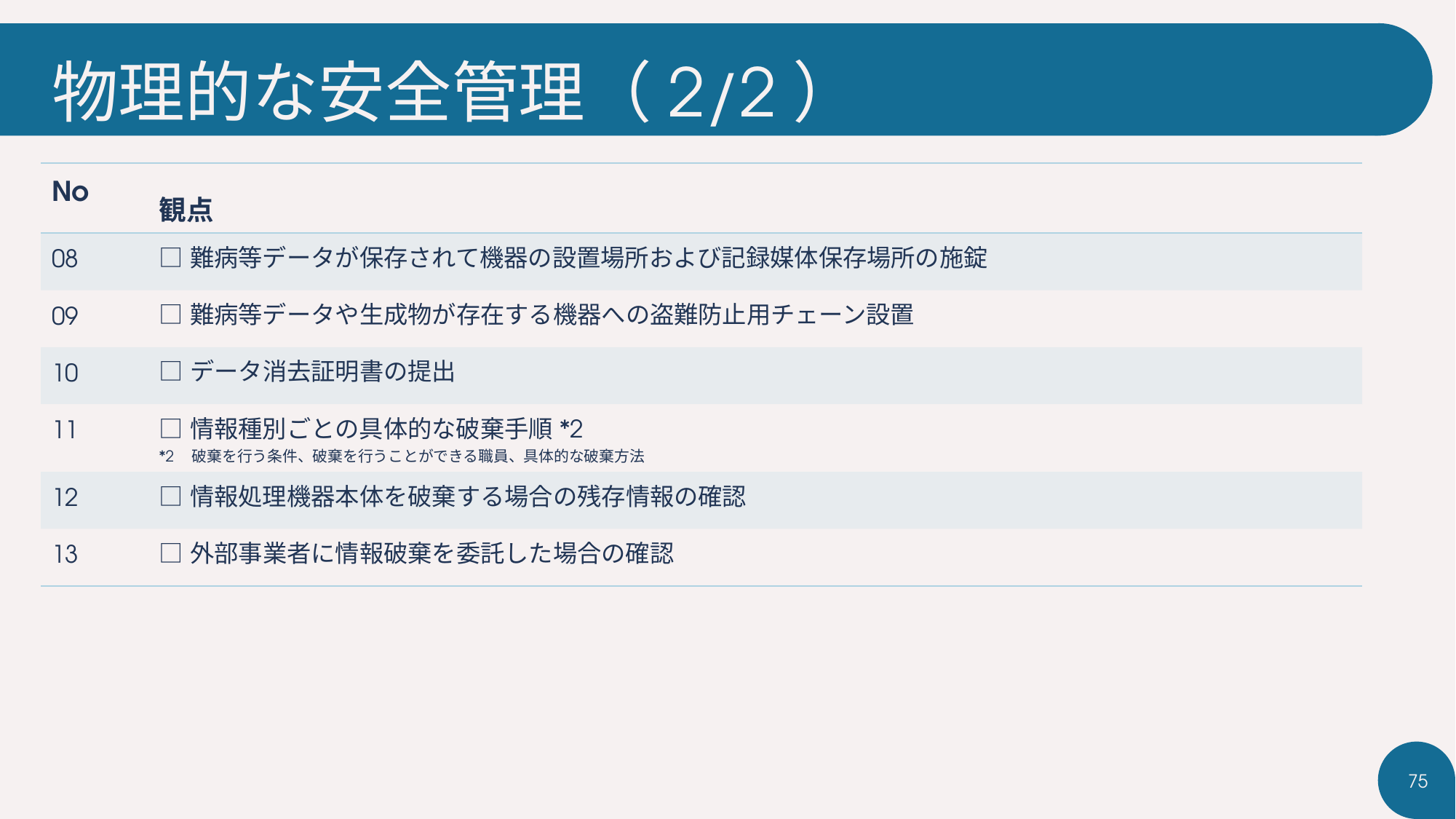

# 物理的な安全管理（2/2）
| No | 観点 |
| --- | --- |
| 08 | □難病等データが保存されて機器の設置場所および記録媒体保存場所の施錠 |
| 09 | □難病等データや生成物が存在する機器への盗難防止用チェーン設置 |
| 10 | □データ消去証明書の提出 |
| 11 | □情報種別ごとの具体的な破棄手順\*2 \*2　破棄を行う条件、破棄を行うことができる職員、具体的な破棄方法 |
| 12 | □情報処理機器本体を破棄する場合の残存情報の確認 |
| 13 | □外部事業者に情報破棄を委託した場合の確認 |
75